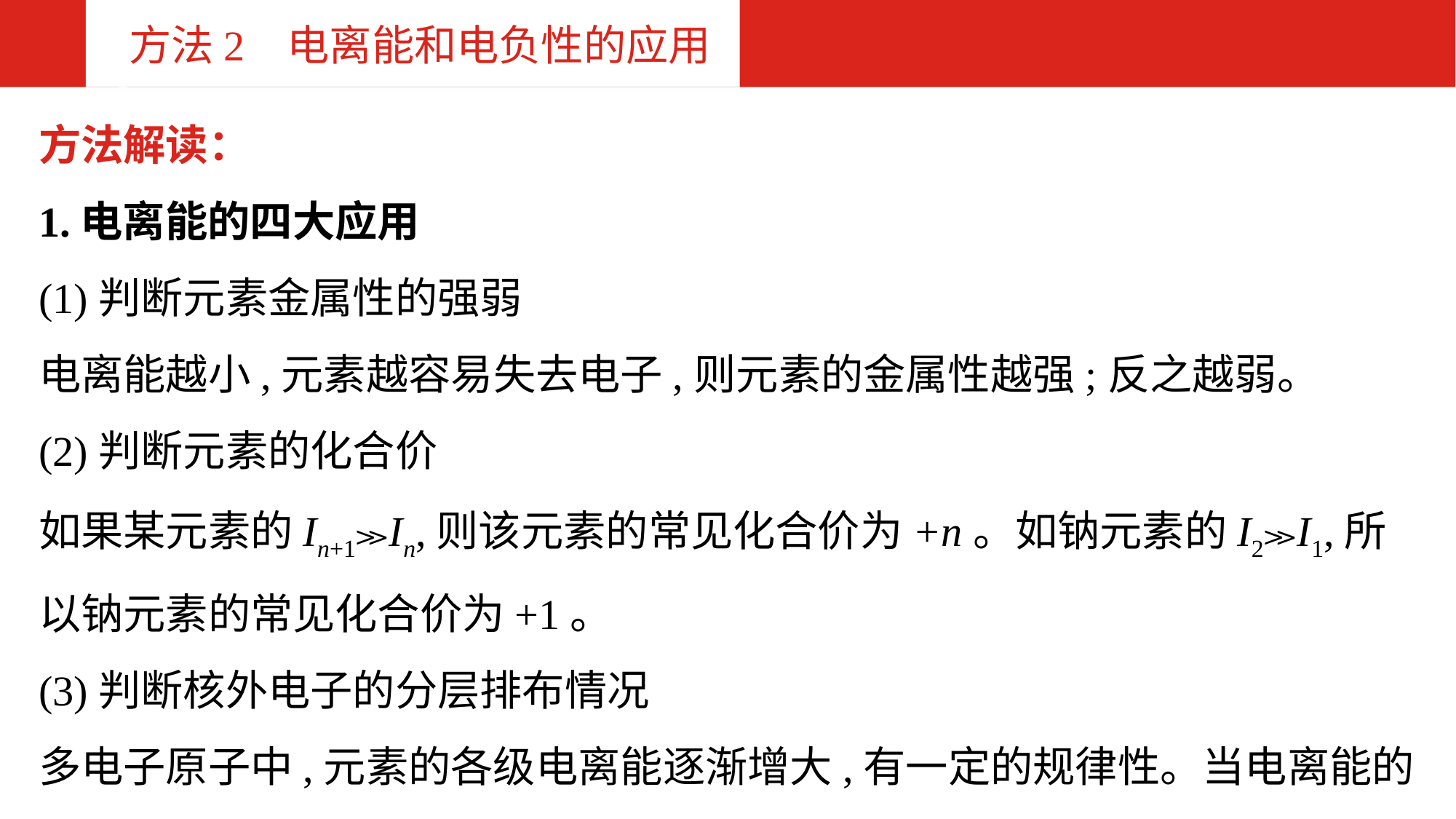

方法2   电离能和电负性的应用

方法解读：
1.电离能的四大应用
(1)判断元素金属性的强弱
电离能越小,元素越容易失去电子,则元素的金属性越强;反之越弱。
(2)判断元素的化合价
如果某元素的In+1≫In,则该元素的常见化合价为+n。如钠元素的I2≫I1,所以钠元素的常见化合价为+1。
(3)判断核外电子的分层排布情况
多电子原子中,元素的各级电离能逐渐增大,有一定的规律性。当电离能的